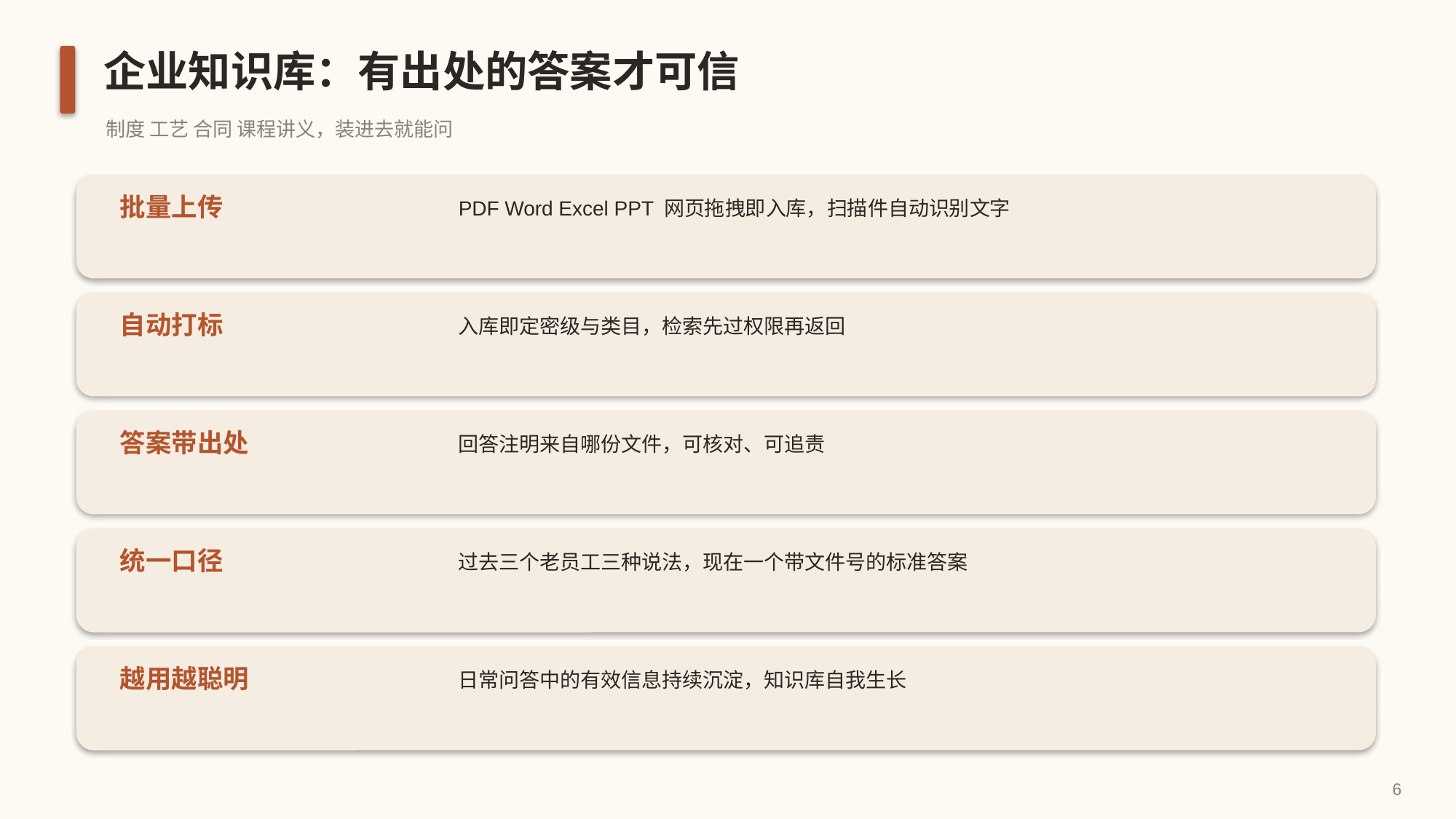

企业知识库：有出处的答案才可信

制度 工艺 合同 课程讲义，装进去就能问

批量上传
PDF Word Excel PPT 网页拖拽即入库，扫描件自动识别文字

自动打标
入库即定密级与类目，检索先过权限再返回

答案带出处
回答注明来自哪份文件，可核对、可追责

统一口径
过去三个老员工三种说法，现在一个带文件号的标准答案

越用越聪明
日常问答中的有效信息持续沉淀，知识库自我生长
6